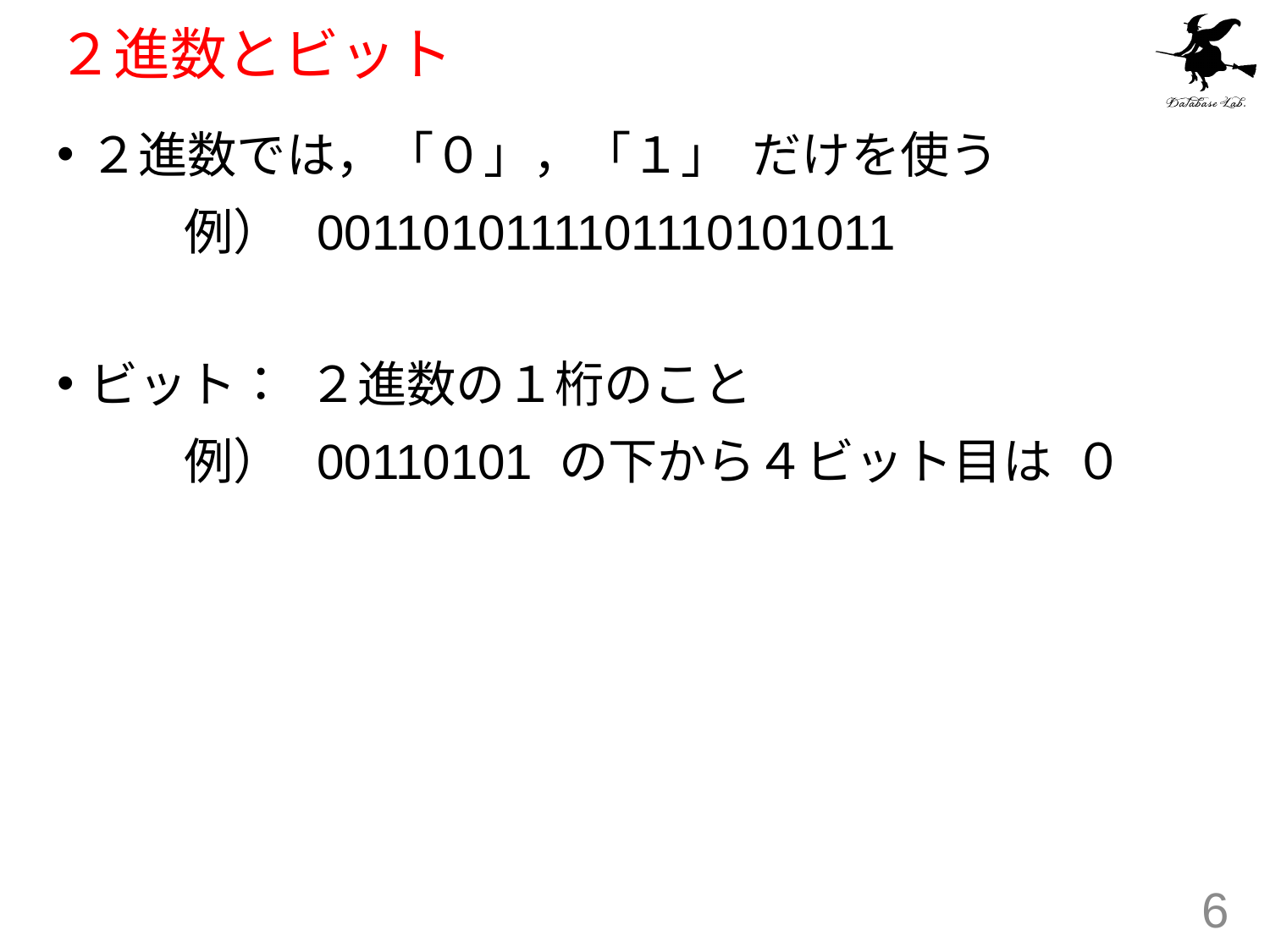

# ２進数とビット
２進数では，「０」，「１」  だけを使う
	例）  0011010111101110101011

ビット：  ２進数の１桁のこと
	例）  00110101 の下から４ビット目は  ０

6